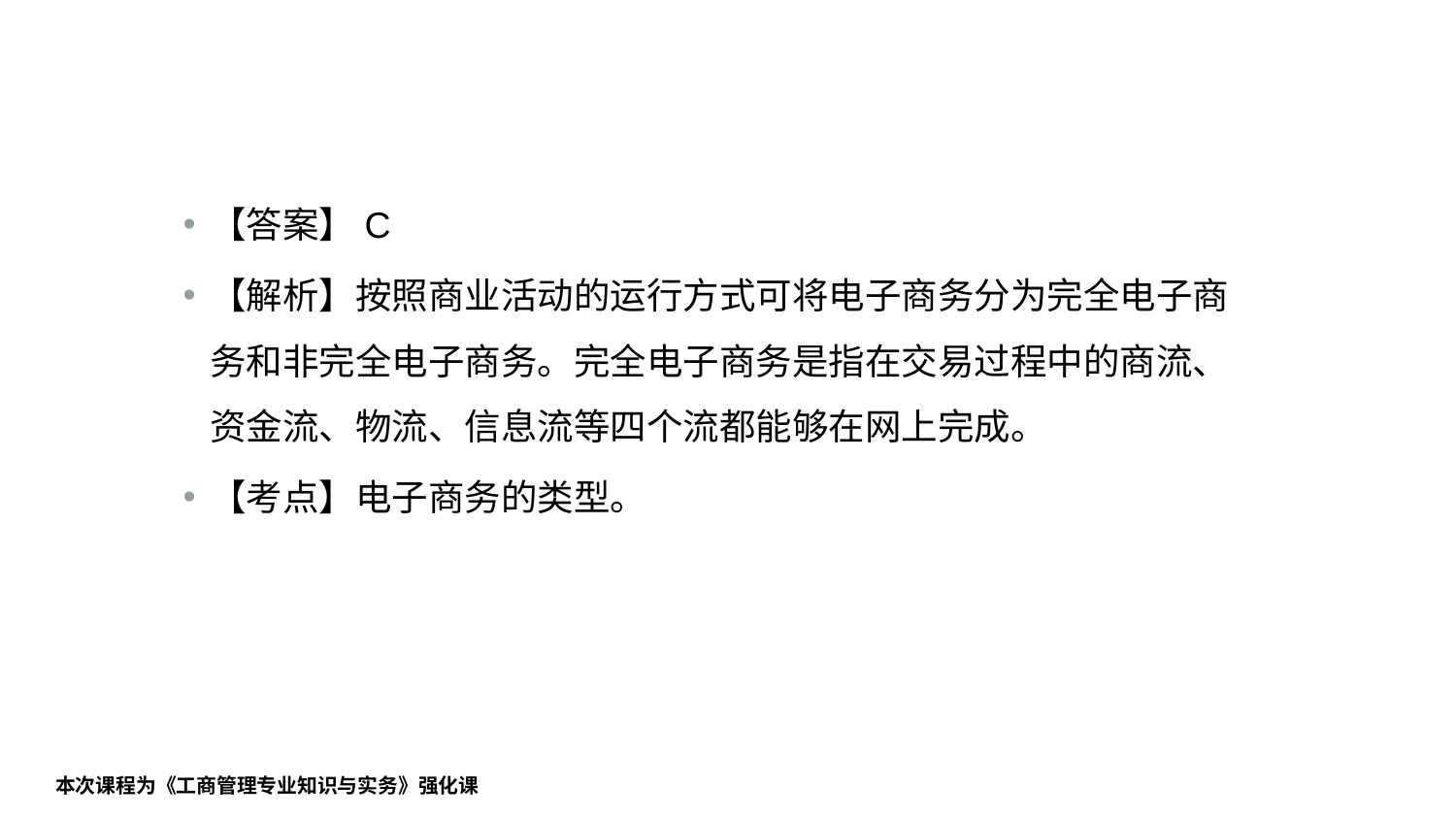

#
【答案】C
【解析】按照商业活动的运行方式可将电子商务分为完全电子商务和非完全电子商务。完全电子商务是指在交易过程中的商流、资金流、物流、信息流等四个流都能够在网上完成。
【考点】电子商务的类型。